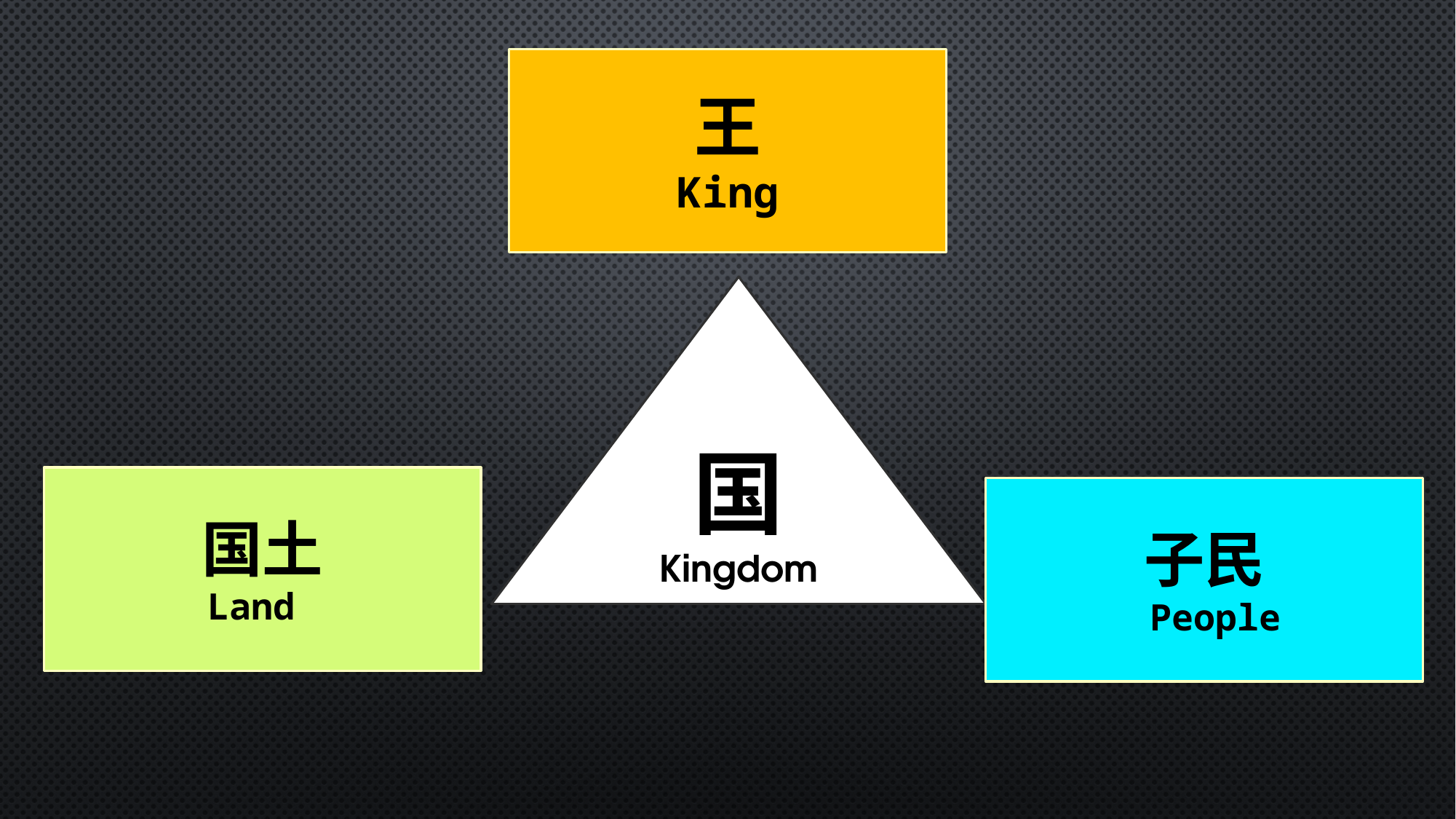

王
King

国
Kingdom

国土
Land
子民
 People